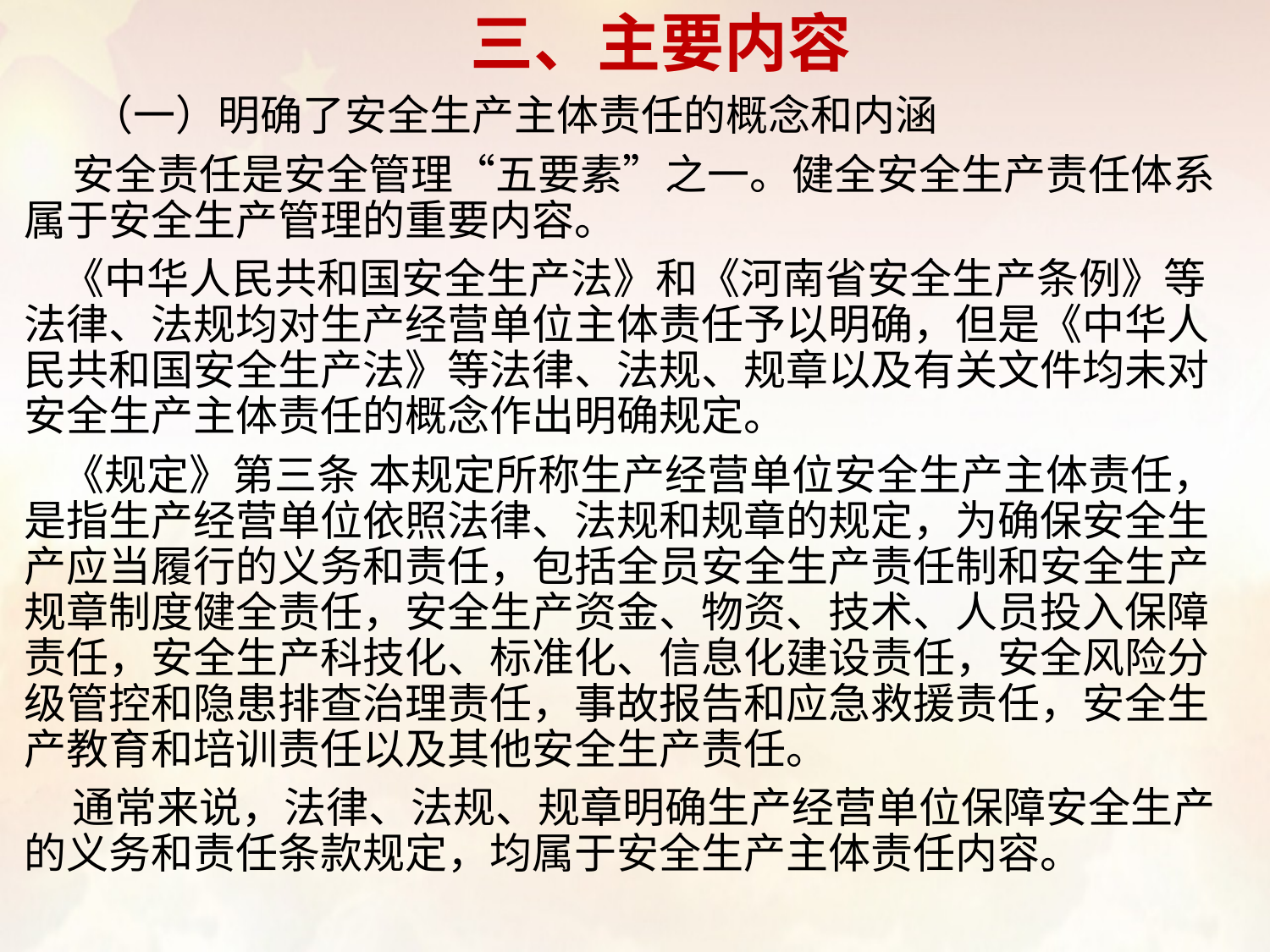

# 三、主要内容
      （一）明确了安全生产主体责任的概念和内涵
    安全责任是安全管理“五要素”之一。健全安全生产责任体系属于安全生产管理的重要内容。
   《中华人民共和国安全生产法》和《河南省安全生产条例》等法律、法规均对生产经营单位主体责任予以明确，但是《中华人民共和国安全生产法》等法律、法规、规章以及有关文件均未对安全生产主体责任的概念作出明确规定。
   《规定》第三条 本规定所称生产经营单位安全生产主体责任，是指生产经营单位依照法律、法规和规章的规定，为确保安全生产应当履行的义务和责任，包括全员安全生产责任制和安全生产规章制度健全责任，安全生产资金、物资、技术、人员投入保障责任，安全生产科技化、标准化、信息化建设责任，安全风险分级管控和隐患排查治理责任，事故报告和应急救援责任，安全生产教育和培训责任以及其他安全生产责任。
    通常来说，法律、法规、规章明确生产经营单位保障安全生产的义务和责任条款规定，均属于安全生产主体责任内容。